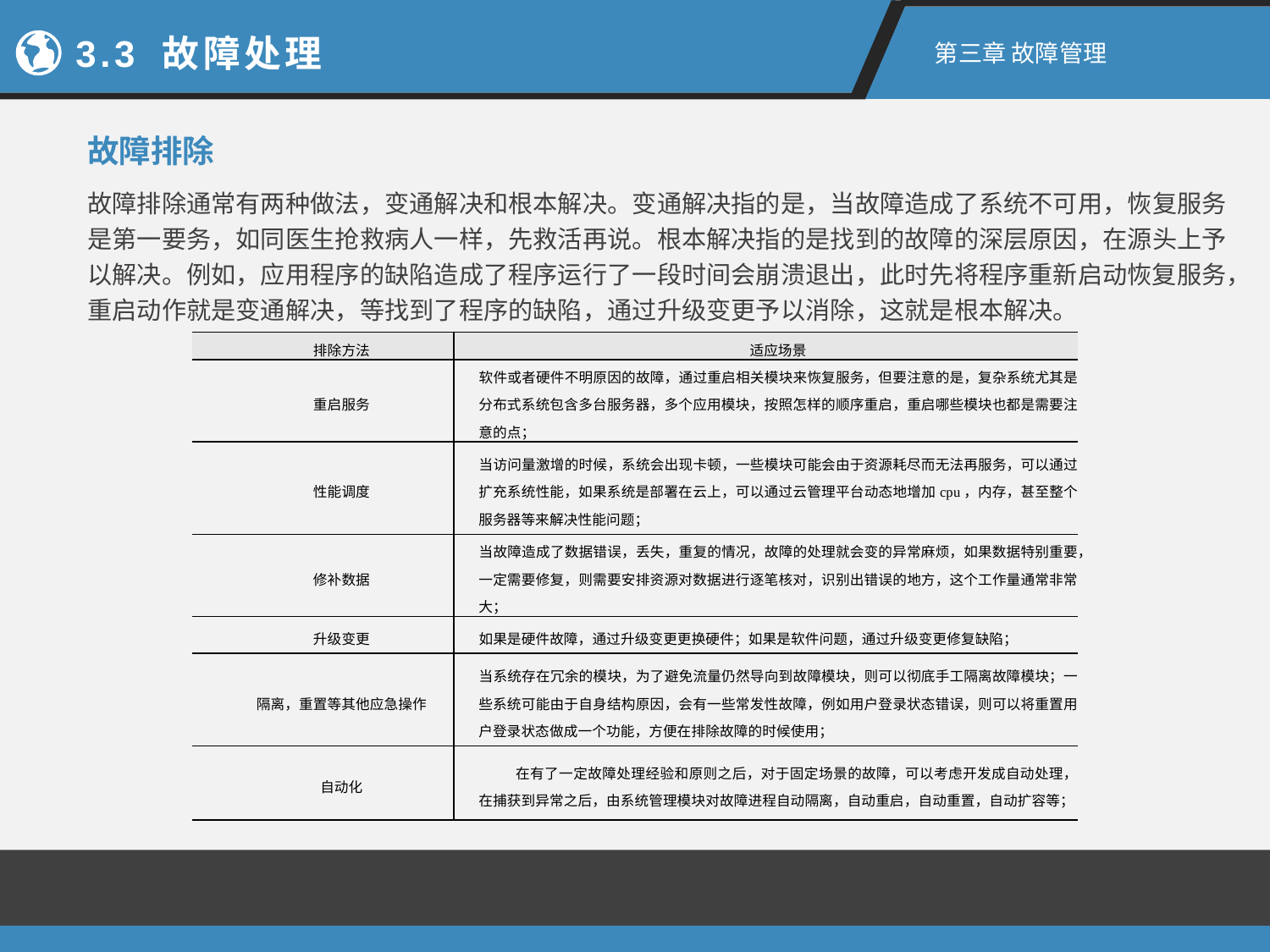

3.3 故障处理

第三章 故障管理
故障排除
故障排除通常有两种做法，变通解决和根本解决。变通解决指的是，当故障造成了系统不可用，恢复服务是第一要务，如同医生抢救病人一样，先救活再说。根本解决指的是找到的故障的深层原因，在源头上予以解决。例如，应用程序的缺陷造成了程序运行了一段时间会崩溃退出，此时先将程序重新启动恢复服务，重启动作就是变通解决，等找到了程序的缺陷，通过升级变更予以消除，这就是根本解决。
| 排除方法 | 适应场景 |
| --- | --- |
| 重启服务 | 软件或者硬件不明原因的故障，通过重启相关模块来恢复服务，但要注意的是，复杂系统尤其是分布式系统包含多台服务器，多个应用模块，按照怎样的顺序重启，重启哪些模块也都是需要注意的点； |
| 性能调度 | 当访问量激增的时候，系统会出现卡顿，一些模块可能会由于资源耗尽而无法再服务，可以通过扩充系统性能，如果系统是部署在云上，可以通过云管理平台动态地增加cpu，内存，甚至整个服务器等来解决性能问题； |
| 修补数据 | 当故障造成了数据错误，丢失，重复的情况，故障的处理就会变的异常麻烦，如果数据特别重要，一定需要修复，则需要安排资源对数据进行逐笔核对，识别出错误的地方，这个工作量通常非常大； |
| 升级变更 | 如果是硬件故障，通过升级变更更换硬件；如果是软件问题，通过升级变更修复缺陷； |
| 隔离，重置等其他应急操作 | 当系统存在冗余的模块，为了避免流量仍然导向到故障模块，则可以彻底手工隔离故障模块；一些系统可能由于自身结构原因，会有一些常发性故障，例如用户登录状态错误，则可以将重置用户登录状态做成一个功能，方便在排除故障的时候使用； |
| 自动化 | 在有了一定故障处理经验和原则之后，对于固定场景的故障，可以考虑开发成自动处理，在捕获到异常之后，由系统管理模块对故障进程自动隔离，自动重启，自动重置，自动扩容等； |